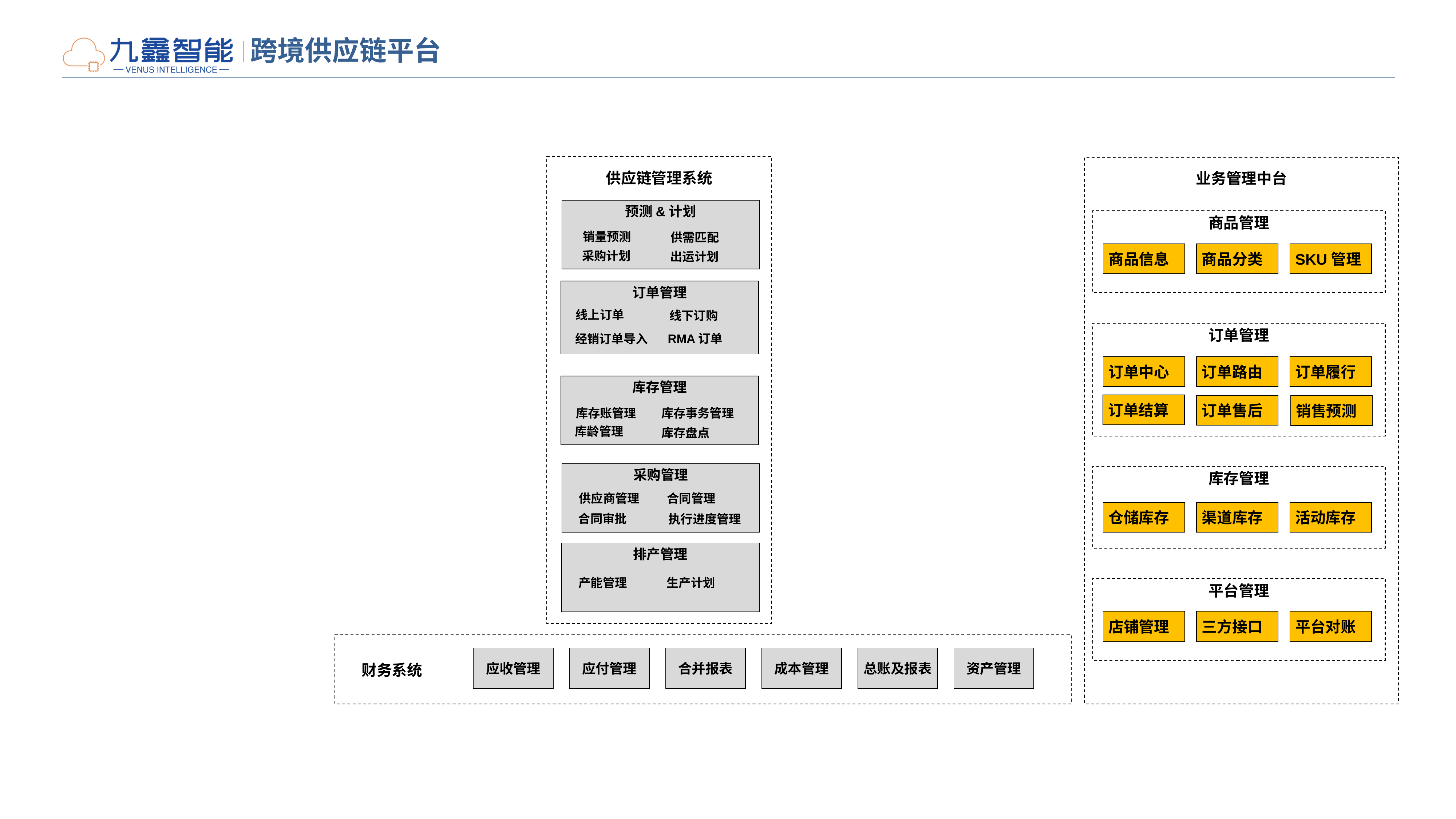

跨境供应链平台
供应链管理系统
业务管理中台
预测&计划
商品管理
销量预测
供需匹配
商品信息
商品分类
SKU管理
采购计划
出运计划
订单管理
线上订单
线下订购
订单管理
RMA订单
经销订单导入
订单中心
订单路由
订单履行
库存管理
订单结算
订单售后
销售预测
库存事务管理
库存账管理
库龄管理
库存盘点
采购管理
库存管理
供应商管理
合同管理
仓储库存
渠道库存
活动库存
合同审批
执行进度管理
排产管理
产能管理
生产计划
平台管理
店铺管理
三方接口
平台对账

应收管理
应付管理
合并报表
成本管理
总账及报表
资产管理
财务系统
3